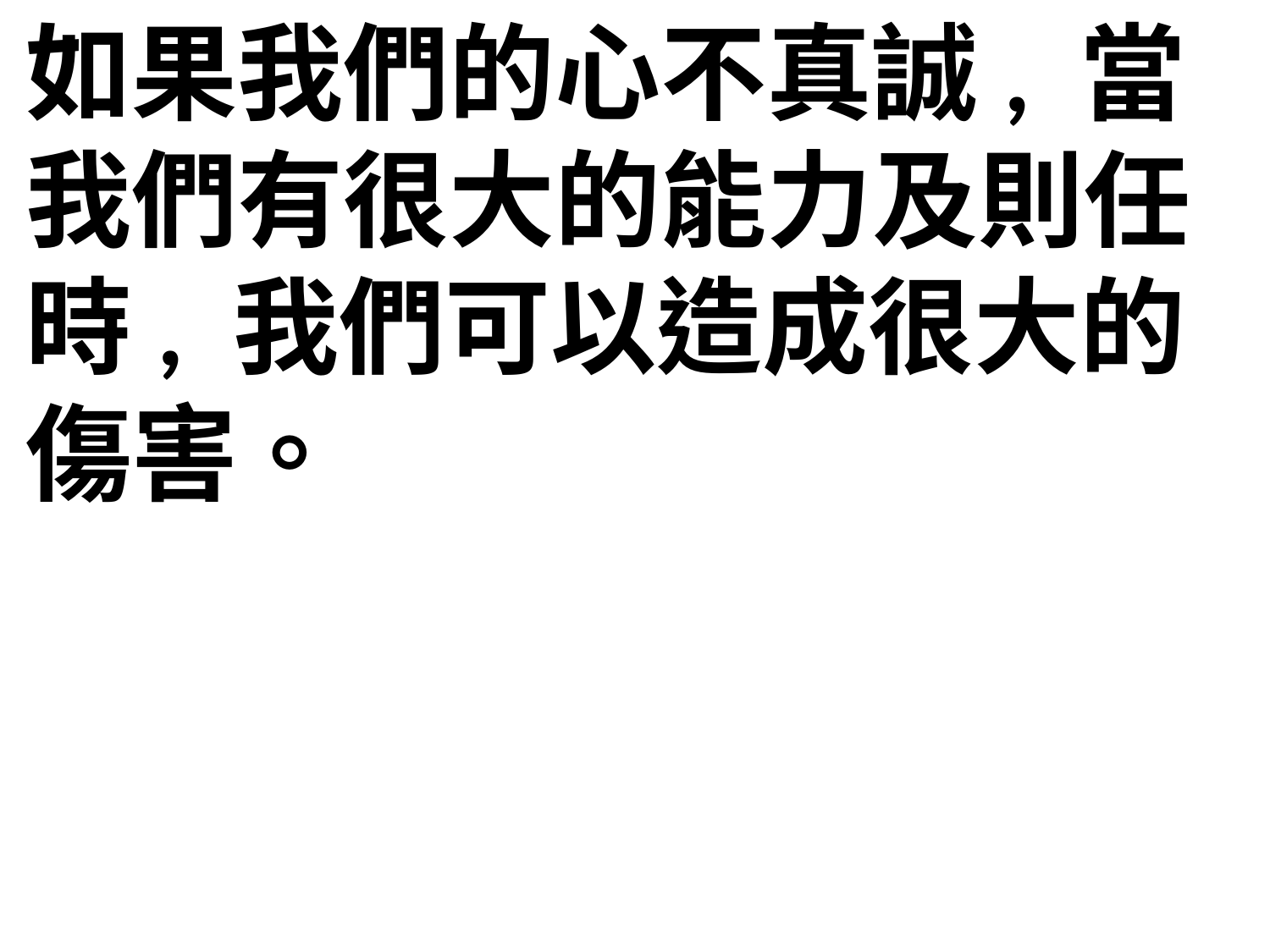

如果我們的心不真誠, 當我們有很大的能力及則任時, 我們可以造成很大的傷害。